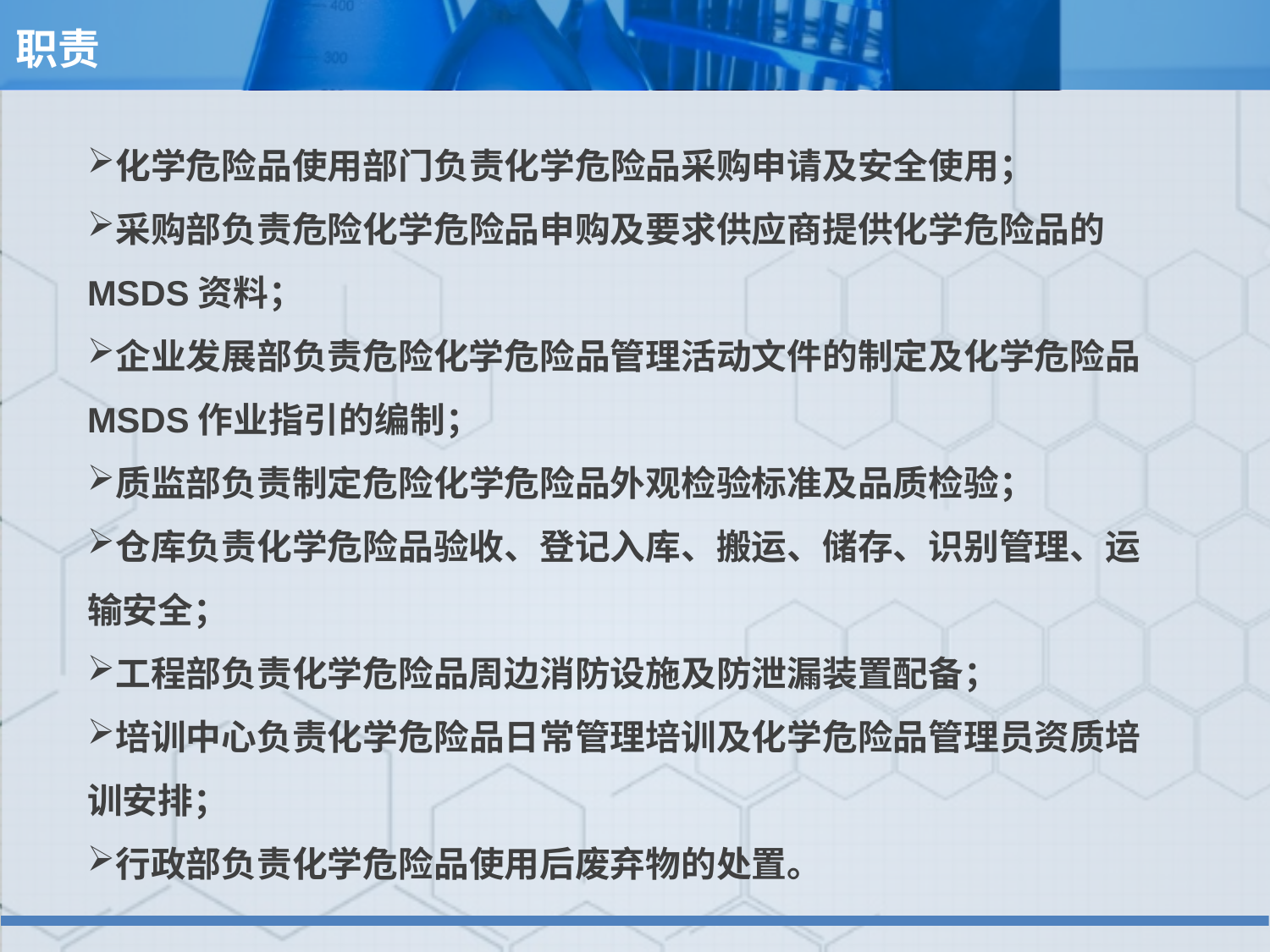

职责
化学危险品使用部门负责化学危险品采购申请及安全使用；
采购部负责危险化学危险品申购及要求供应商提供化学危险品的MSDS资料；
企业发展部负责危险化学危险品管理活动文件的制定及化学危险品MSDS作业指引的编制；
质监部负责制定危险化学危险品外观检验标准及品质检验；
仓库负责化学危险品验收、登记入库、搬运、储存、识别管理、运输安全；
工程部负责化学危险品周边消防设施及防泄漏装置配备；
培训中心负责化学危险品日常管理培训及化学危险品管理员资质培训安排；
行政部负责化学危险品使用后废弃物的处置。